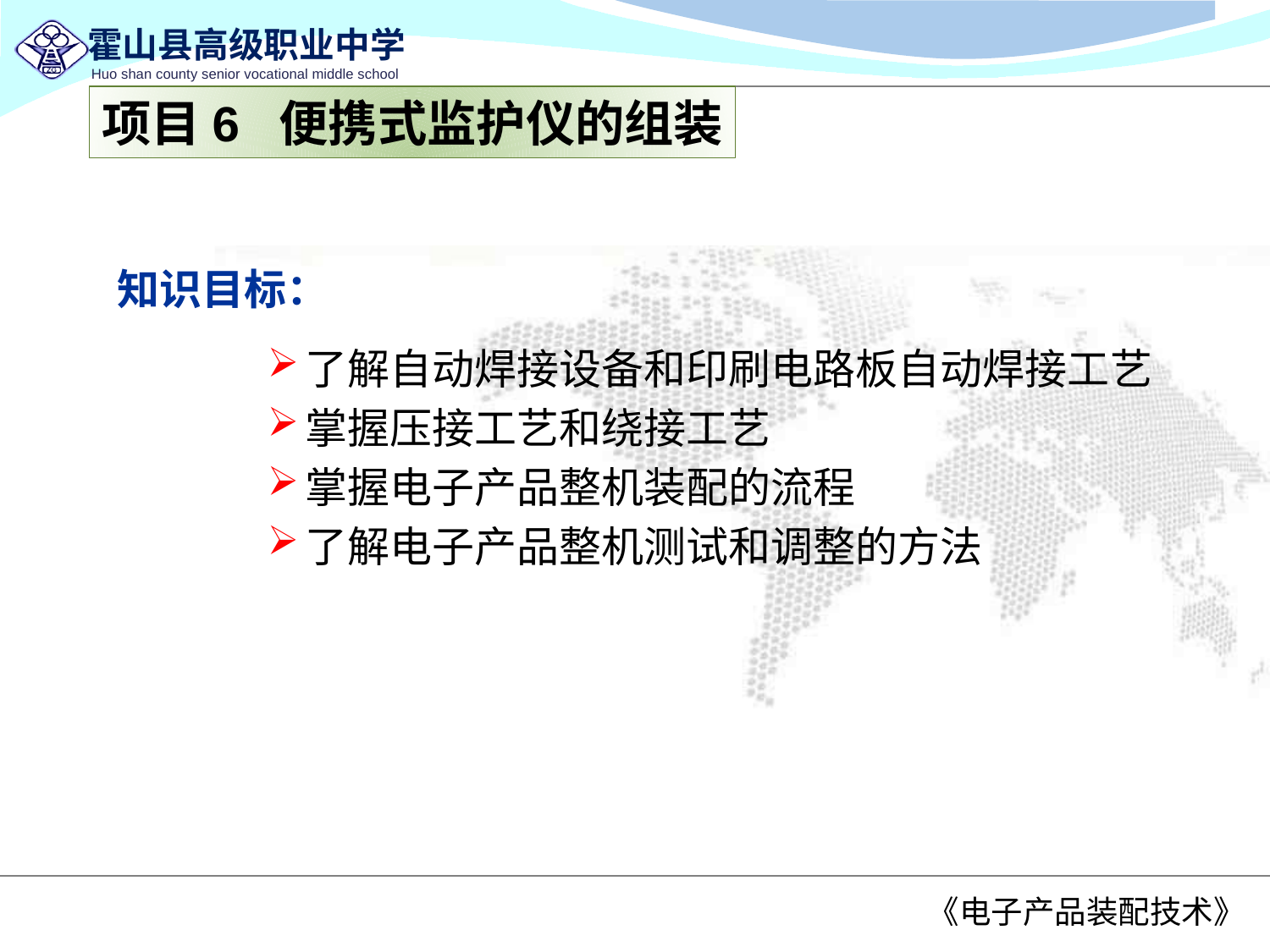

项目6  便携式监护仪的组装
# 知识目标：
了解自动焊接设备和印刷电路板自动焊接工艺
掌握压接工艺和绕接工艺
掌握电子产品整机装配的流程
了解电子产品整机测试和调整的方法